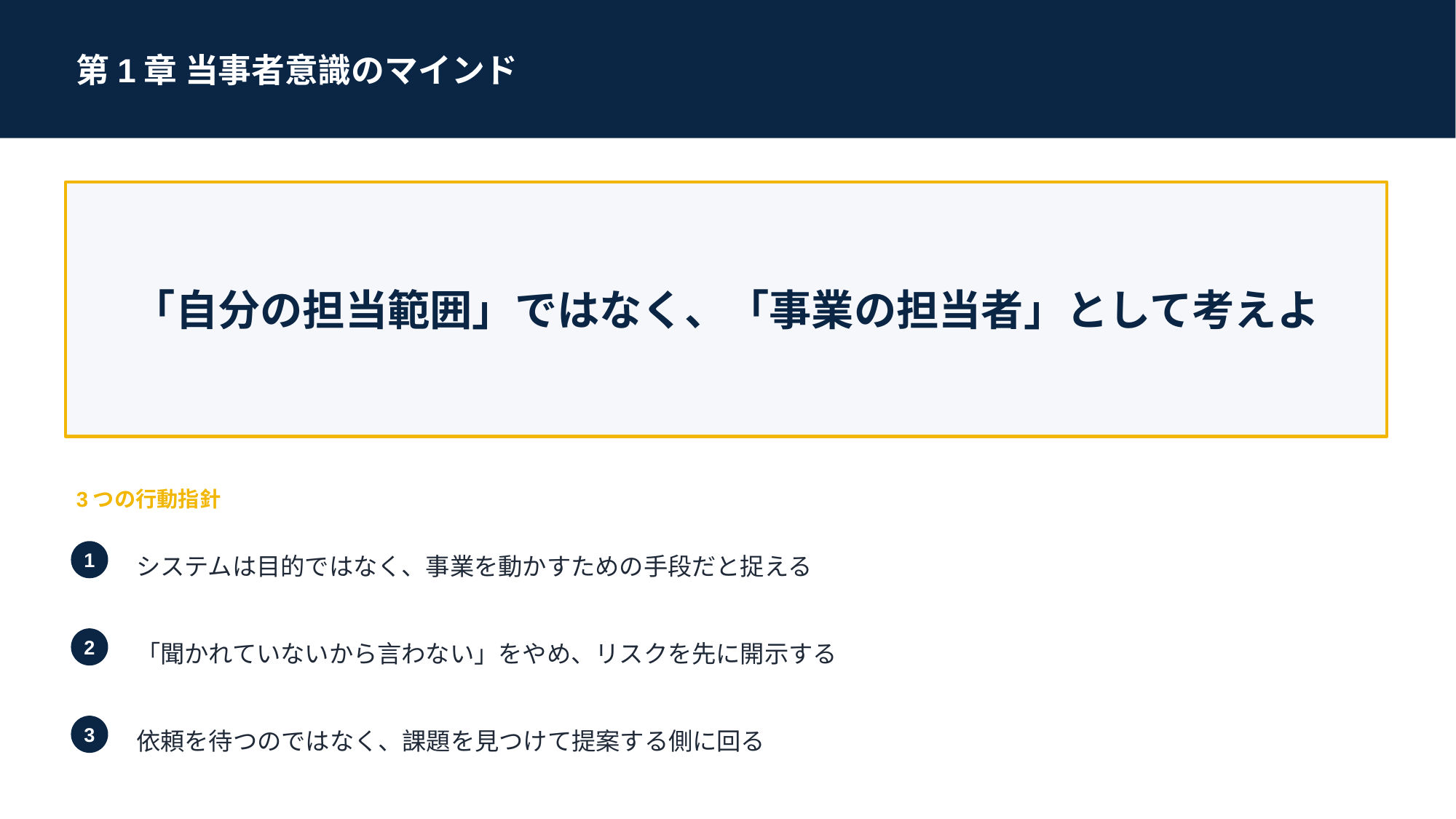

第1章 当事者意識のマインド

「自分の担当範囲」ではなく、「事業の担当者」として考えよ
3つの行動指針
システムは目的ではなく、事業を動かすための手段だと捉える

1
「聞かれていないから言わない」をやめ、リスクを先に開示する

2
依頼を待つのではなく、課題を見つけて提案する側に回る

3